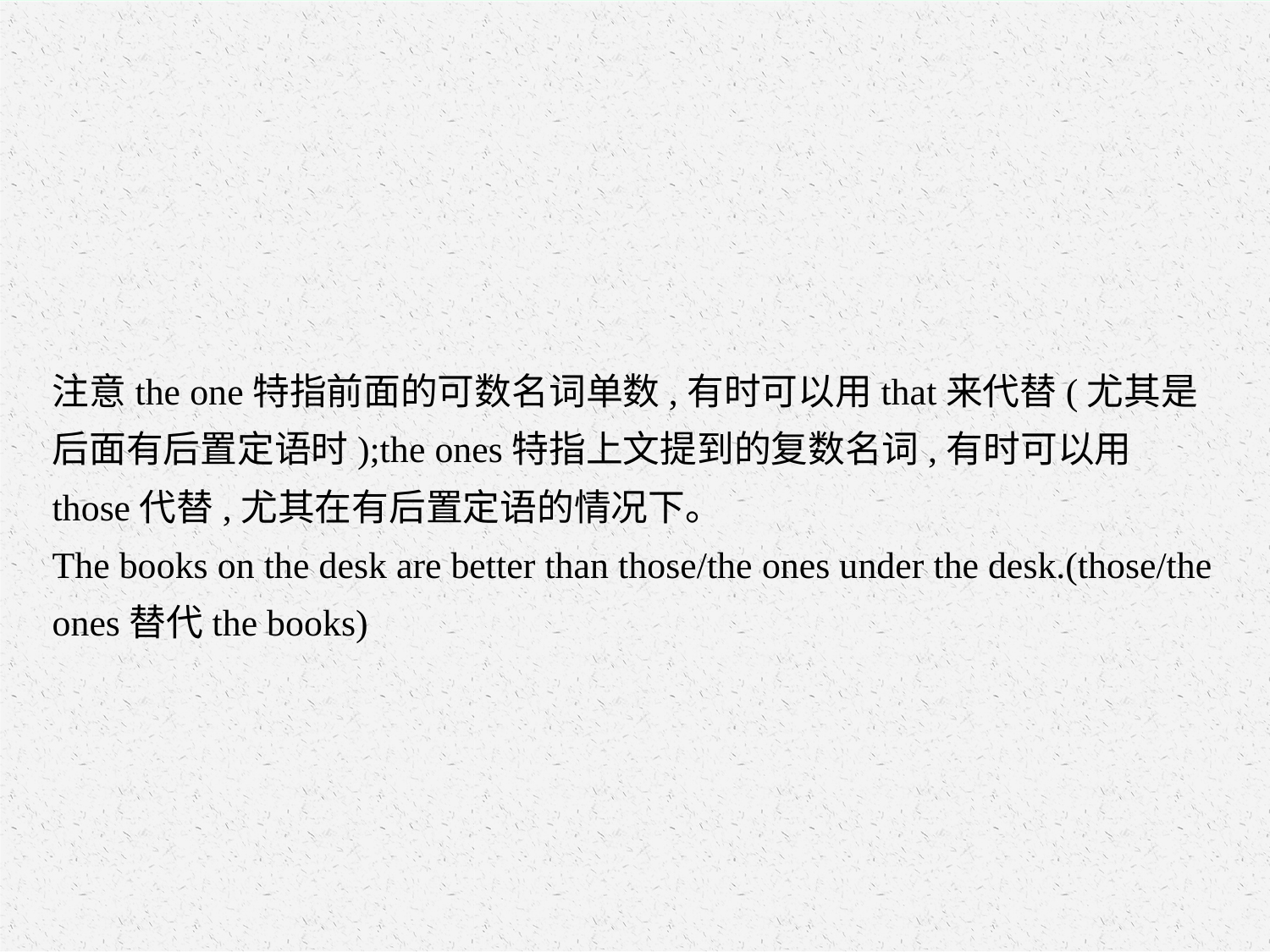

注意the one特指前面的可数名词单数,有时可以用that来代替(尤其是后面有后置定语时);the ones特指上文提到的复数名词,有时可以用those代替,尤其在有后置定语的情况下。
The books on the desk are better than those/the ones under the desk.(those/the ones替代the books)